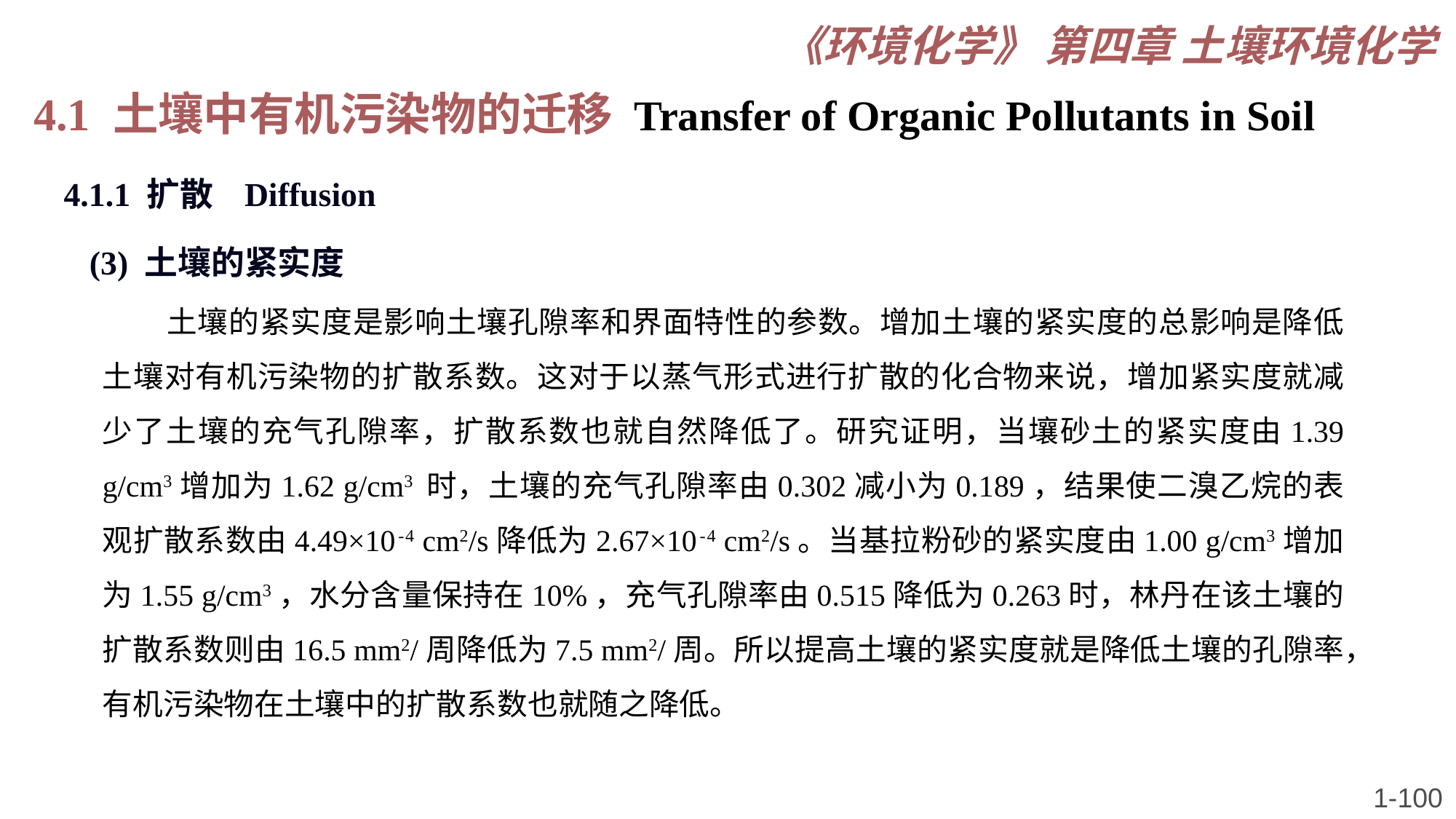

《环境化学》 第四章 土壤环境化学
4.1 土壤中有机污染物的迁移 Transfer of Organic Pollutants in Soil
4.1.1 扩散   Diffusion
(3) 土壤的紧实度
土壤的紧实度是影响土壤孔隙率和界面特性的参数。增加土壤的紧实度的总影响是降低土壤对有机污染物的扩散系数。这对于以蒸气形式进行扩散的化合物来说，增加紧实度就减少了土壤的充气孔隙率，扩散系数也就自然降低了。研究证明，当壤砂土的紧实度由1.39 g/cm3增加为1.62 g/cm3 时，土壤的充气孔隙率由0.302减小为0.189，结果使二溴乙烷的表观扩散系数由4.49×10 - 4 cm2/s降低为2.67×10 - 4 cm2/s。当基拉粉砂的紧实度由1.00 g/cm3增加为1.55 g/cm3，水分含量保持在10%，充气孔隙率由0.515降低为0.263时，林丹在该土壤的扩散系数则由16.5 mm2/周降低为7.5 mm2/周。所以提高土壤的紧实度就是降低土壤的孔隙率，有机污染物在土壤中的扩散系数也就随之降低。
1-100